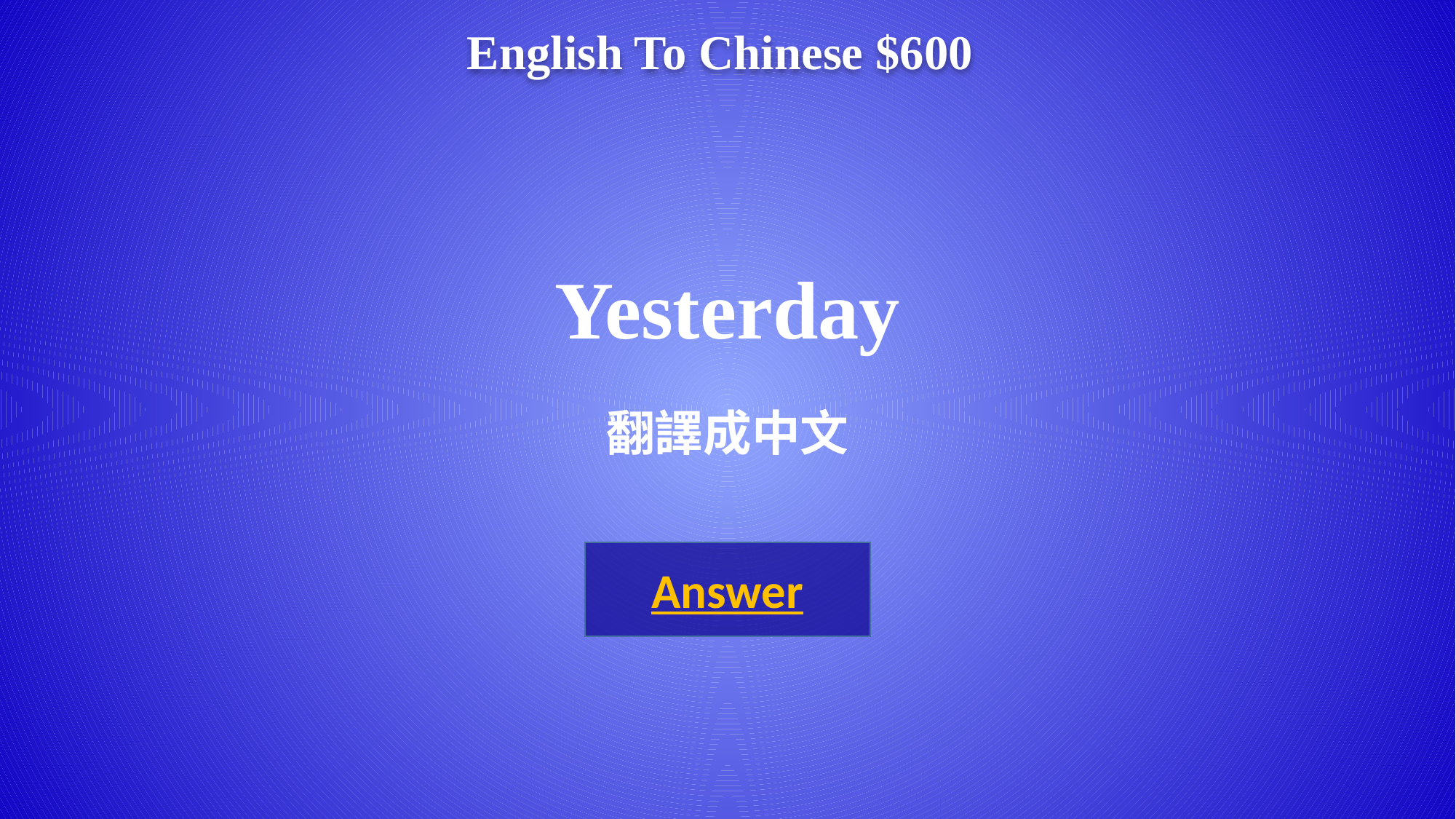

English To Chinese $600

# Yesterday 翻譯成中文